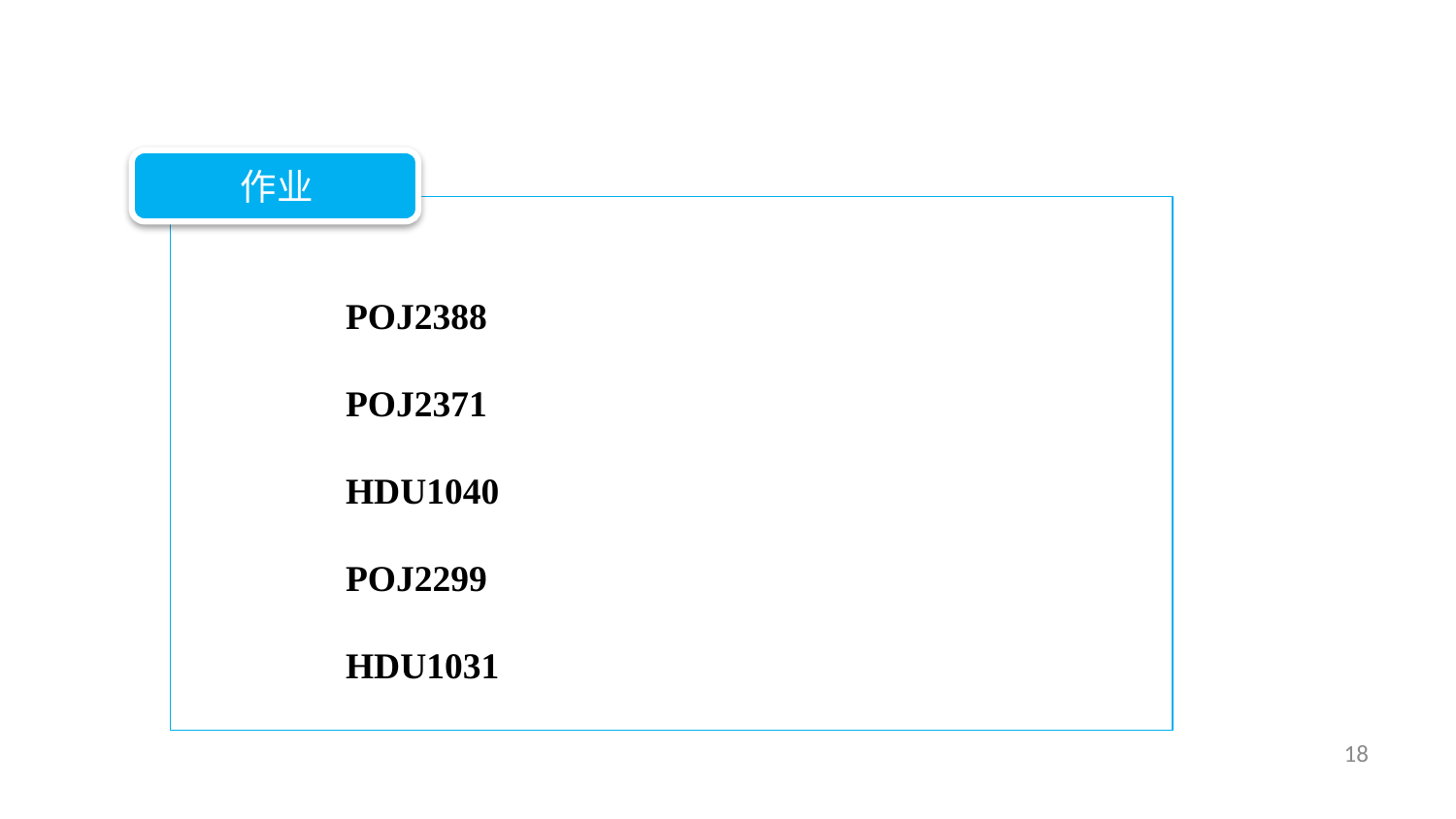

作业
POJ2388
POJ2371
HDU1040
POJ2299
HDU1031
18